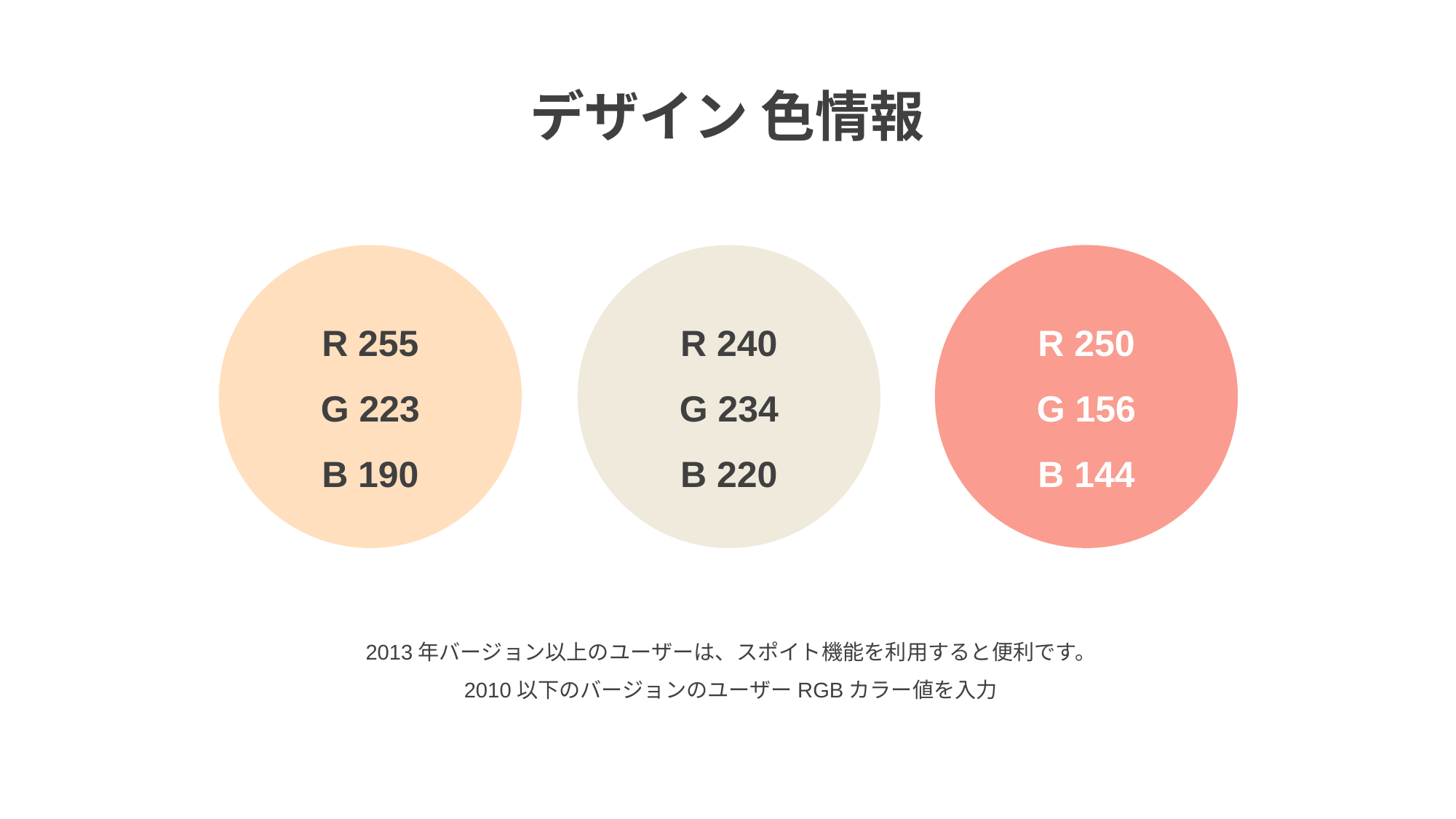

デザイン 色情報
R 250
G 156
B 144
R 255
G 223
B 190
R 240
G 234
B 220
2013年バージョン以上のユーザーは、スポイト機能を利用すると便利です。
2010以下のバージョンのユーザーRGBカラー値を入力